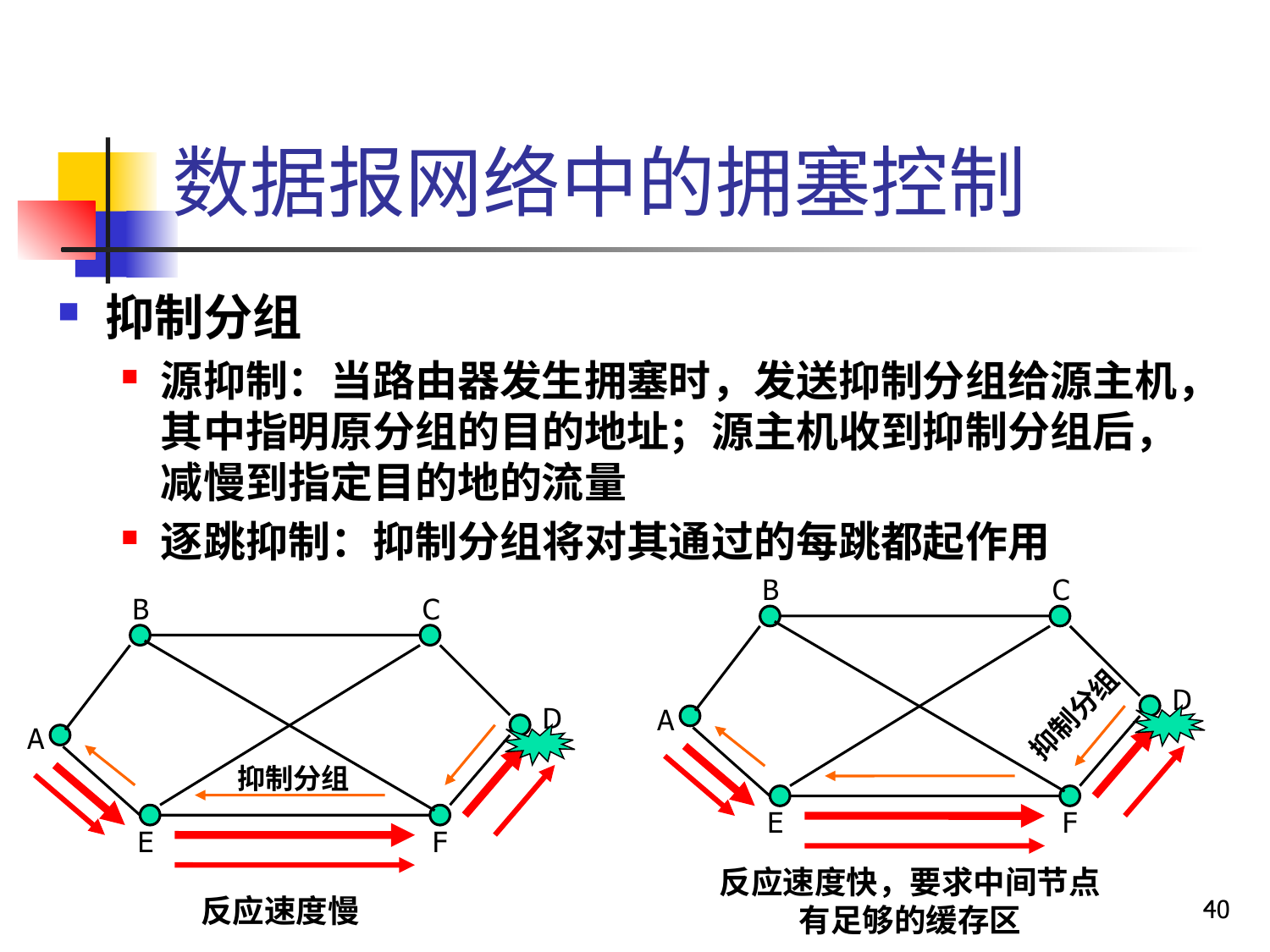

# 数据报网络中的拥塞控制
抑制分组
源抑制：当路由器发生拥塞时，发送抑制分组给源主机，其中指明原分组的目的地址；源主机收到抑制分组后，减慢到指定目的地的流量
逐跳抑制：抑制分组将对其通过的每跳都起作用
B
C

D

A

E
F
B
C

D

A

E
F
抑制分组

抑制分组

反应速度快，要求中间节点有足够的缓存区

40
反应速度慢